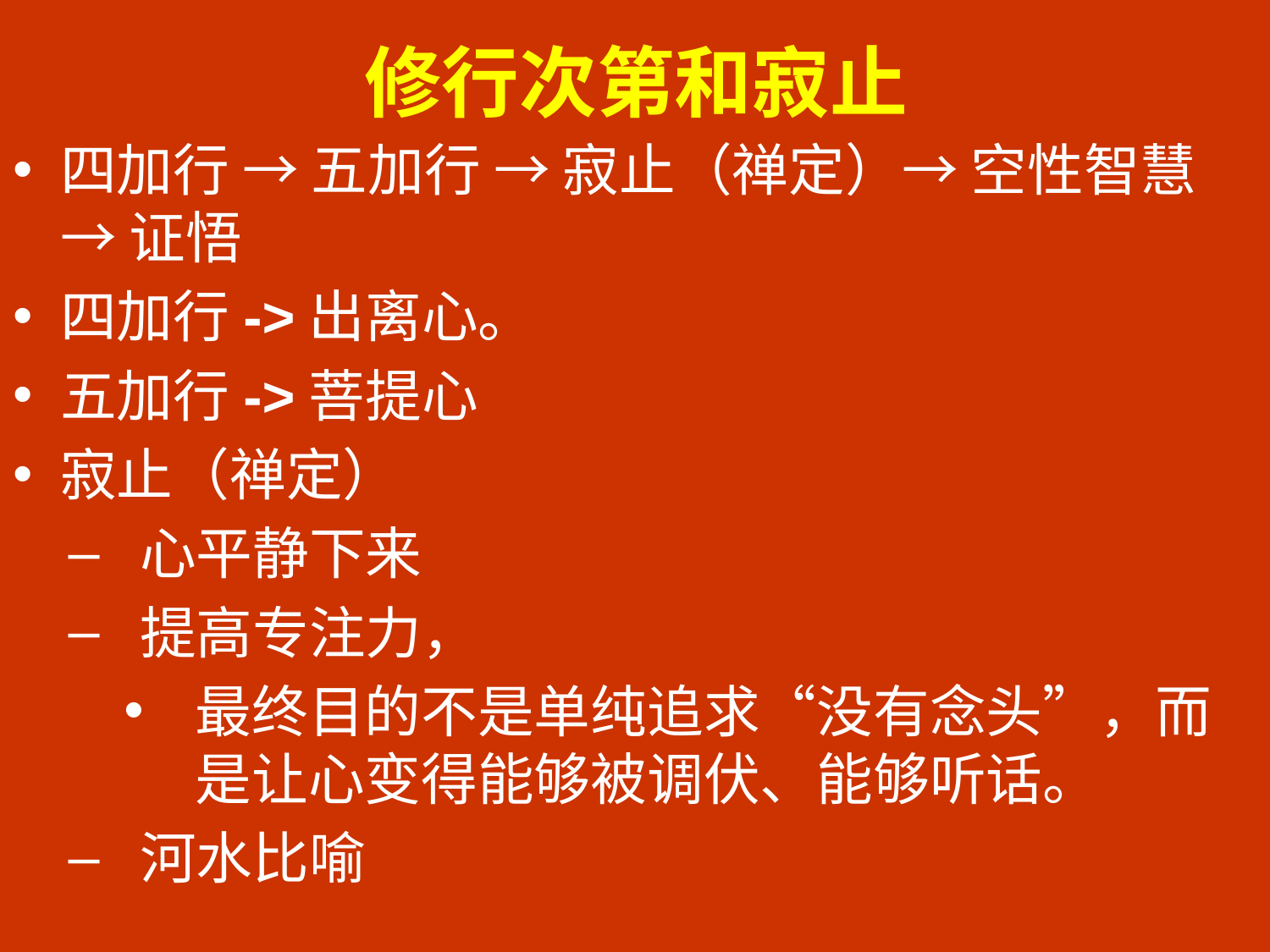

# 修行次第和寂止
四加行 → 五加行 → 寂止（禅定）→ 空性智慧 → 证悟
四加行->出离心。
五加行->菩提心
寂止（禅定）
心平静下来
提高专注力，
最终目的不是单纯追求“没有念头”，而是让心变得能够被调伏、能够听话。
河水比喻